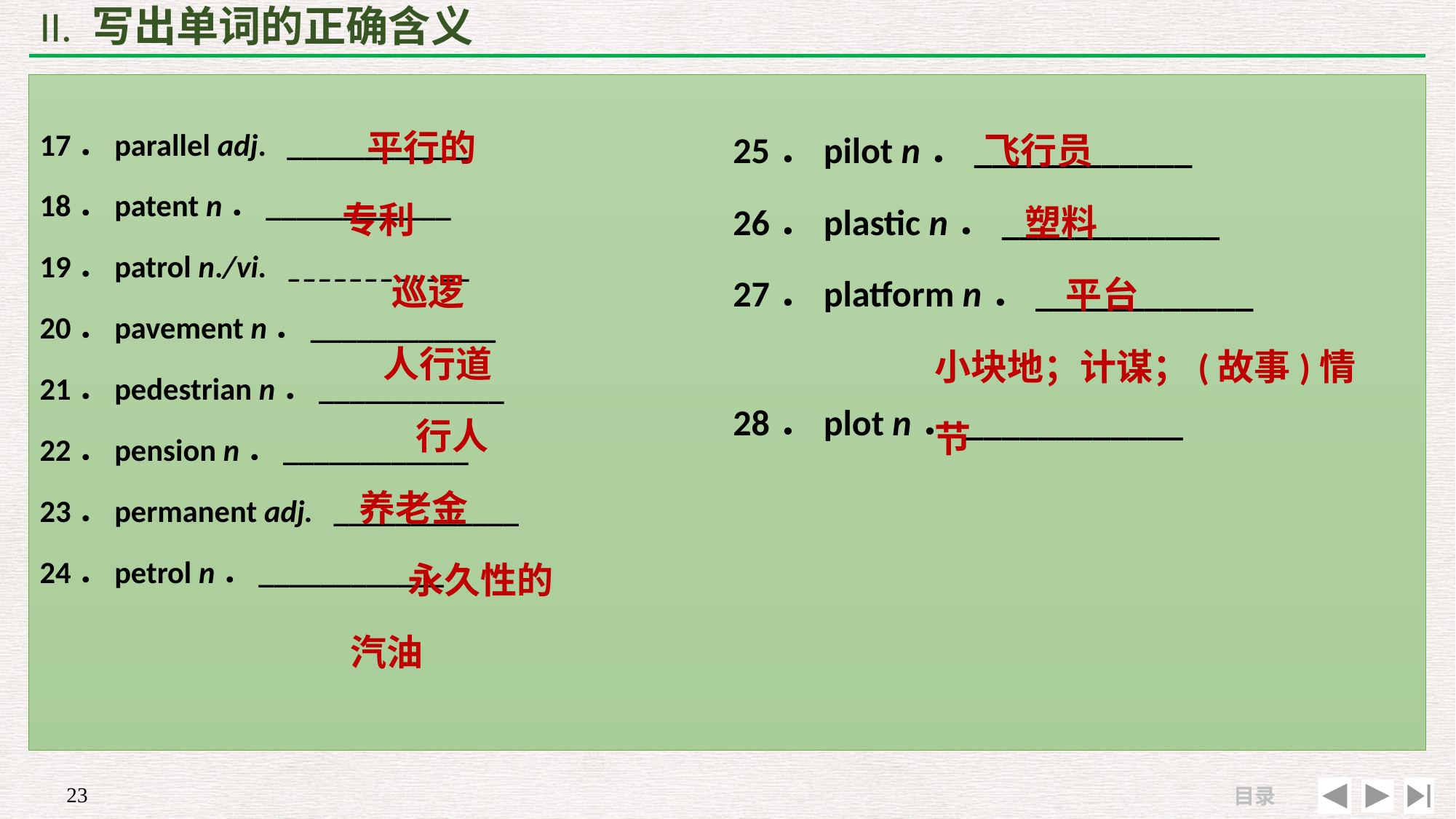

# II. 写出单词的正确含义

        平行的
     专利
           巡逻
          人行道
              行人
       养老金
             永久性的
      汽油
     飞行员
          塑料
               平台
小块地；计谋；(故事)情节
17．parallel adj.   ____________
18．patent n．____________
19．patrol n./vi.   ____________
20．pavement n．____________
21．pedestrian n．____________
22．pension n．____________
23．permanent adj.   ____________
24．petrol n．____________
25．pilot n．____________
26．plastic n．____________
27．platform n．____________
28．plot n．____________